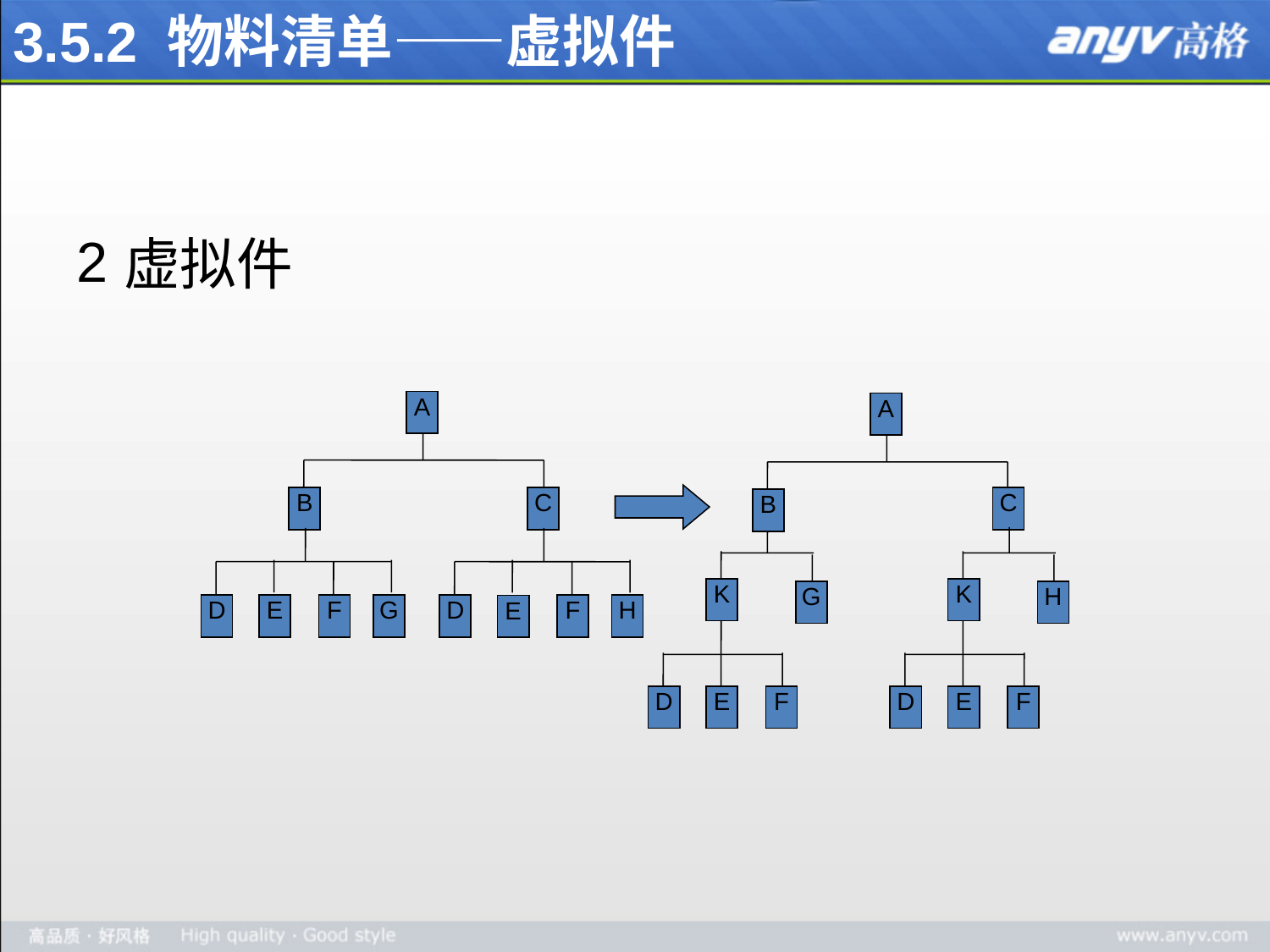

# 3.5.2 物料清单——虚拟件
虚拟件
A

B

D
F
G
E
C

D
F
H
E

B
A

C

K

D
F
E
H

K

D
F
E
G